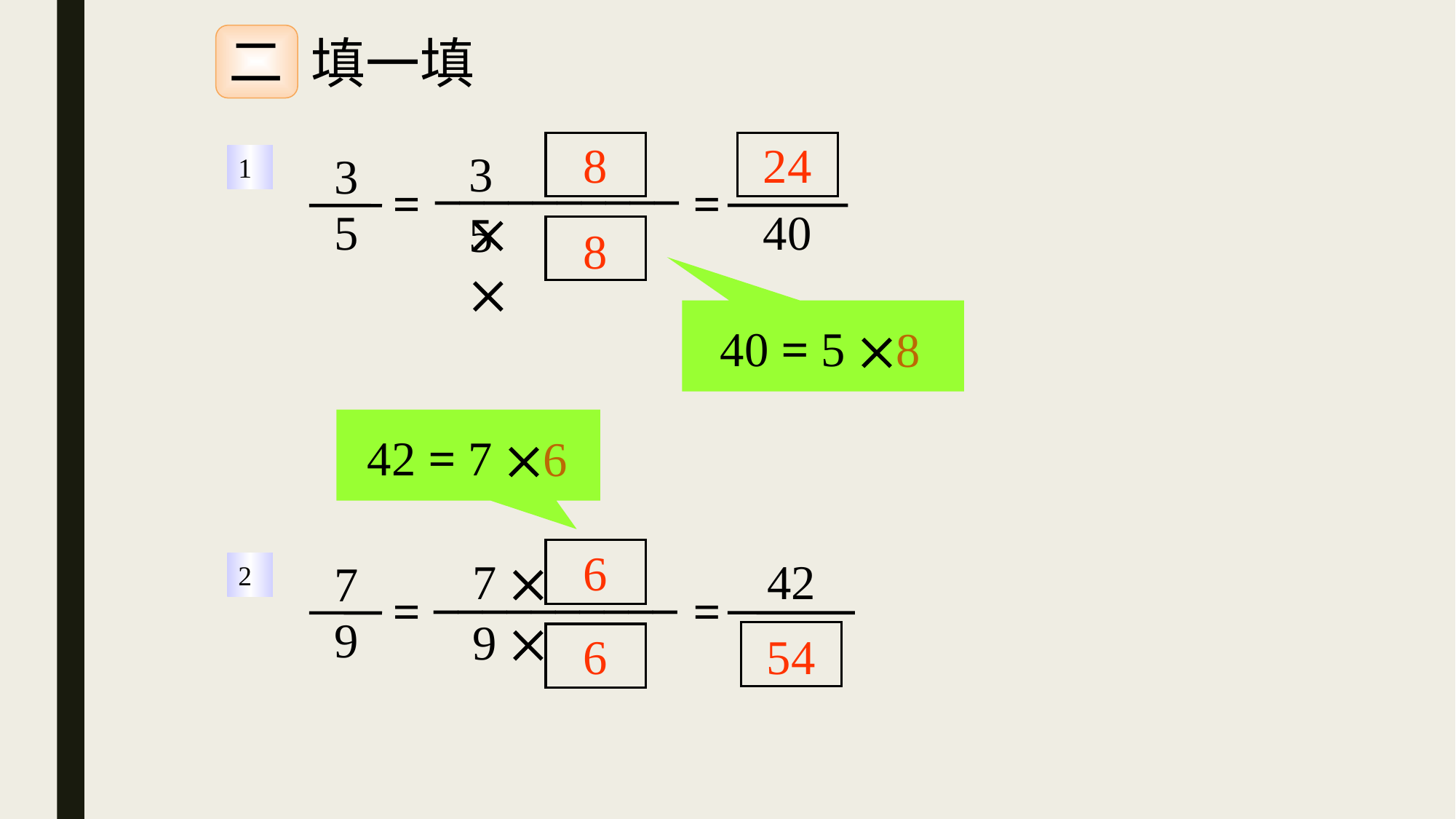

二

填一填
8
24

3 ×
3
5

__________
1
=
=
40
5 ×

8

40 = 5 ×
8

42 = 7 ×
6
6

7 ×
42
7
9

2
__________
=
=
9 ×

6
54